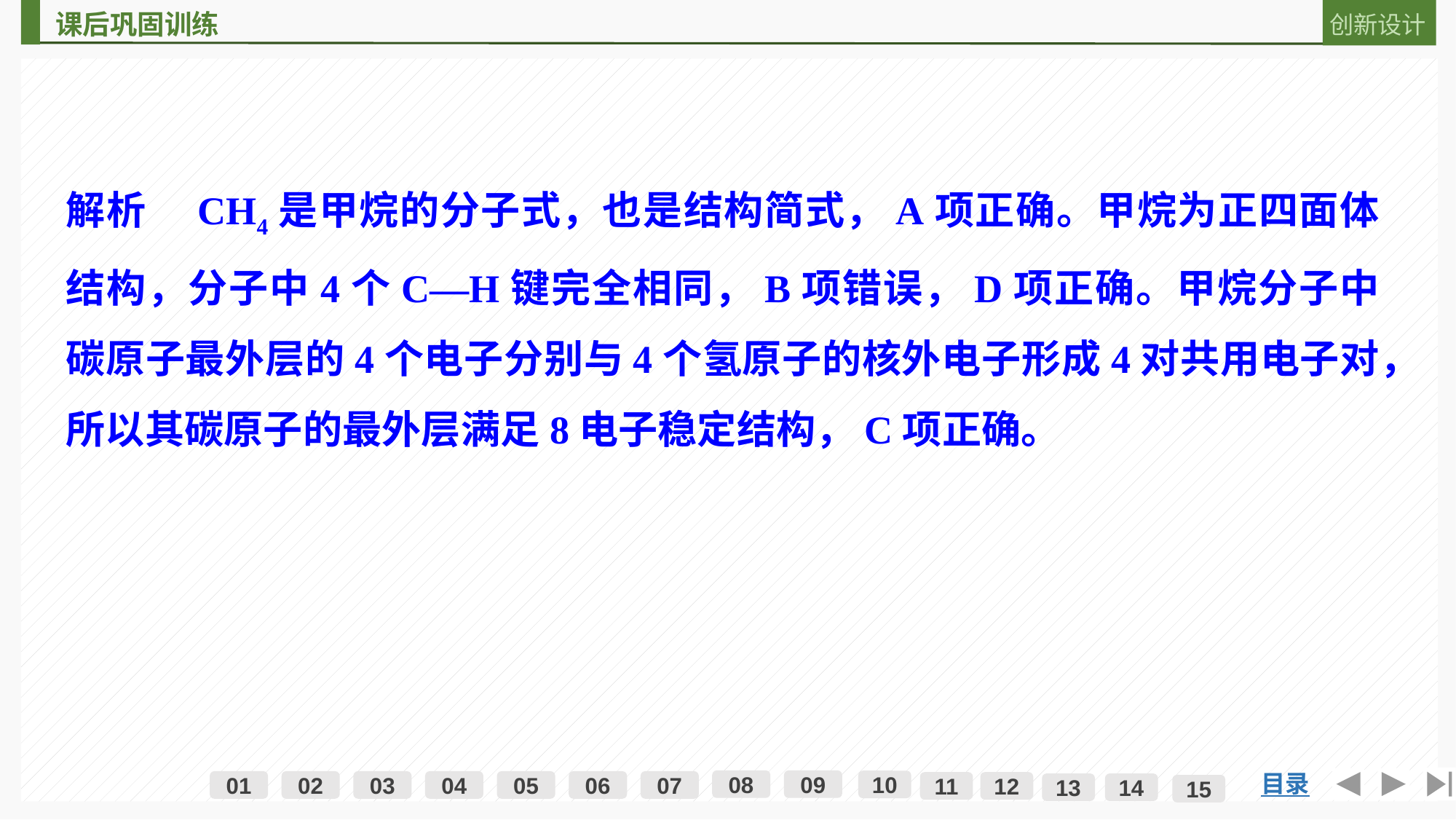

解析　CH4是甲烷的分子式，也是结构简式，A项正确。甲烷为正四面体结构，分子中4个C—H键完全相同，B项错误，D项正确。甲烷分子中碳原子最外层的4个电子分别与4个氢原子的核外电子形成4对共用电子对，所以其碳原子的最外层满足8电子稳定结构，C项正确。